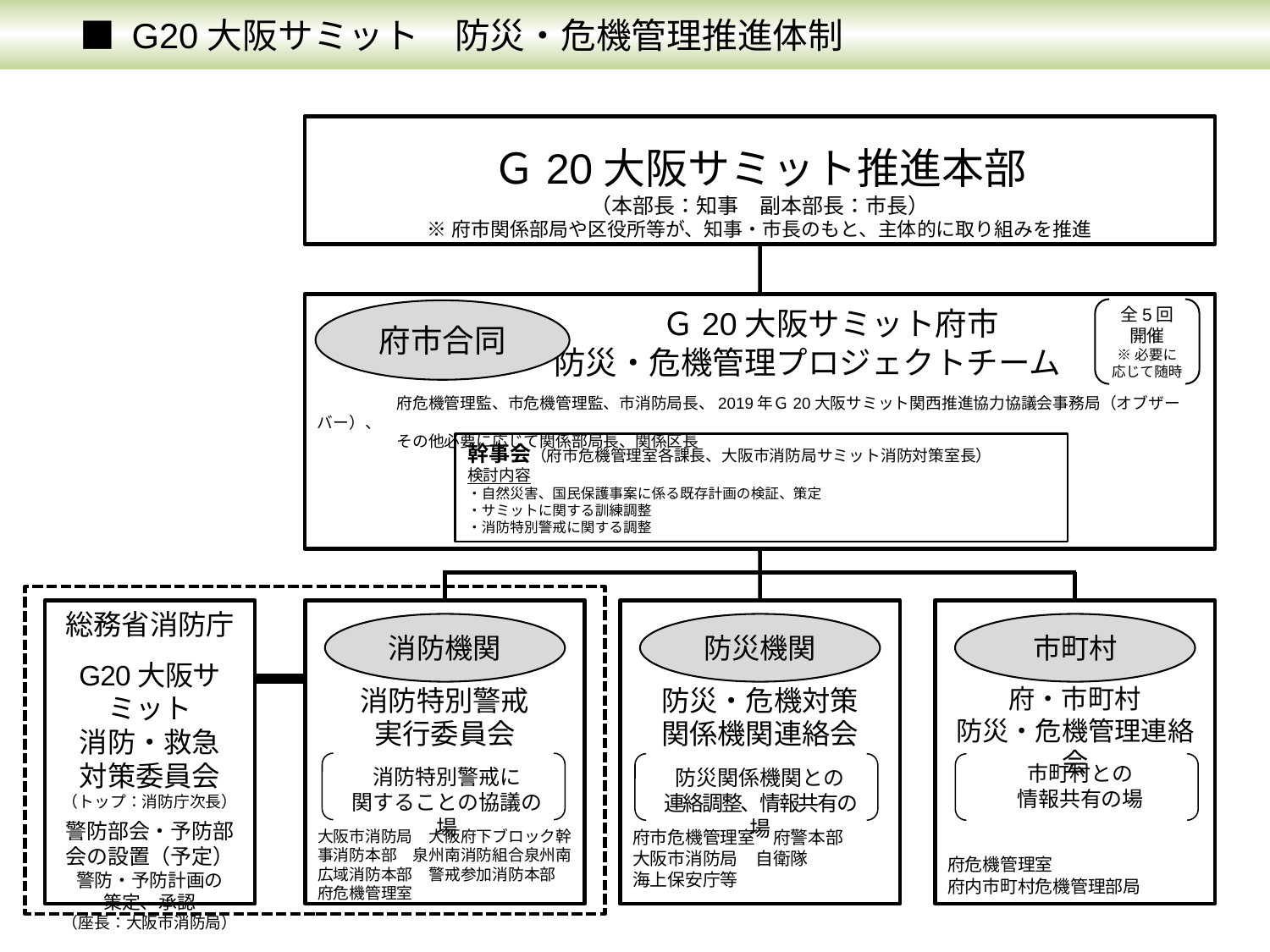

■ G20大阪サミット　防災・危機管理推進体制

Ｇ20大阪サミット推進本部
（本部長：知事　副本部長：市長）
※府市関係部局や区役所等が、知事・市長のもと、主体的に取り組みを推進
　　　　Ｇ20大阪サミット府市
　　　防災・危機管理プロジェクトチーム

　　　　　府危機管理監、市危機管理監、市消防局長、2019年Ｇ20大阪サミット関西推進協力協議会事務局（オブザーバー）、
　　　　　その他必要に応じて関係部局長、関係区長
全5回
開催
※必要に
応じて随時
府市合同
幹事会（府市危機管理室各課長、大阪市消防局サミット消防対策室長）
検討内容
・自然災害、国民保護事案に係る既存計画の検証、策定
・サミットに関する訓練調整
・消防特別警戒に関する調整

総務省消防庁

G20大阪サミット
消防・救急
対策委員会
（トップ：消防庁次長）

警防部会・予防部会の設置（予定）
警防・予防計画の
策定、承認
（座長：大阪市消防局）

消防特別警戒
実行委員会

大阪市消防局　大阪府下ブロック幹事消防本部　泉州南消防組合泉州南広域消防本部　警戒参加消防本部
府危機管理室

府・市町村
防災・危機管理連絡会

府危機管理室
府内市町村危機管理部局

防災・危機対策
関係機関連絡会

府市危機管理室　府警本部
大阪市消防局　自衛隊
海上保安庁等
消防機関
防災機関
市町村

消防特別警戒に
関することの協議の場

市町村との
情報共有の場

防災関係機関との
連絡調整、情報共有の場